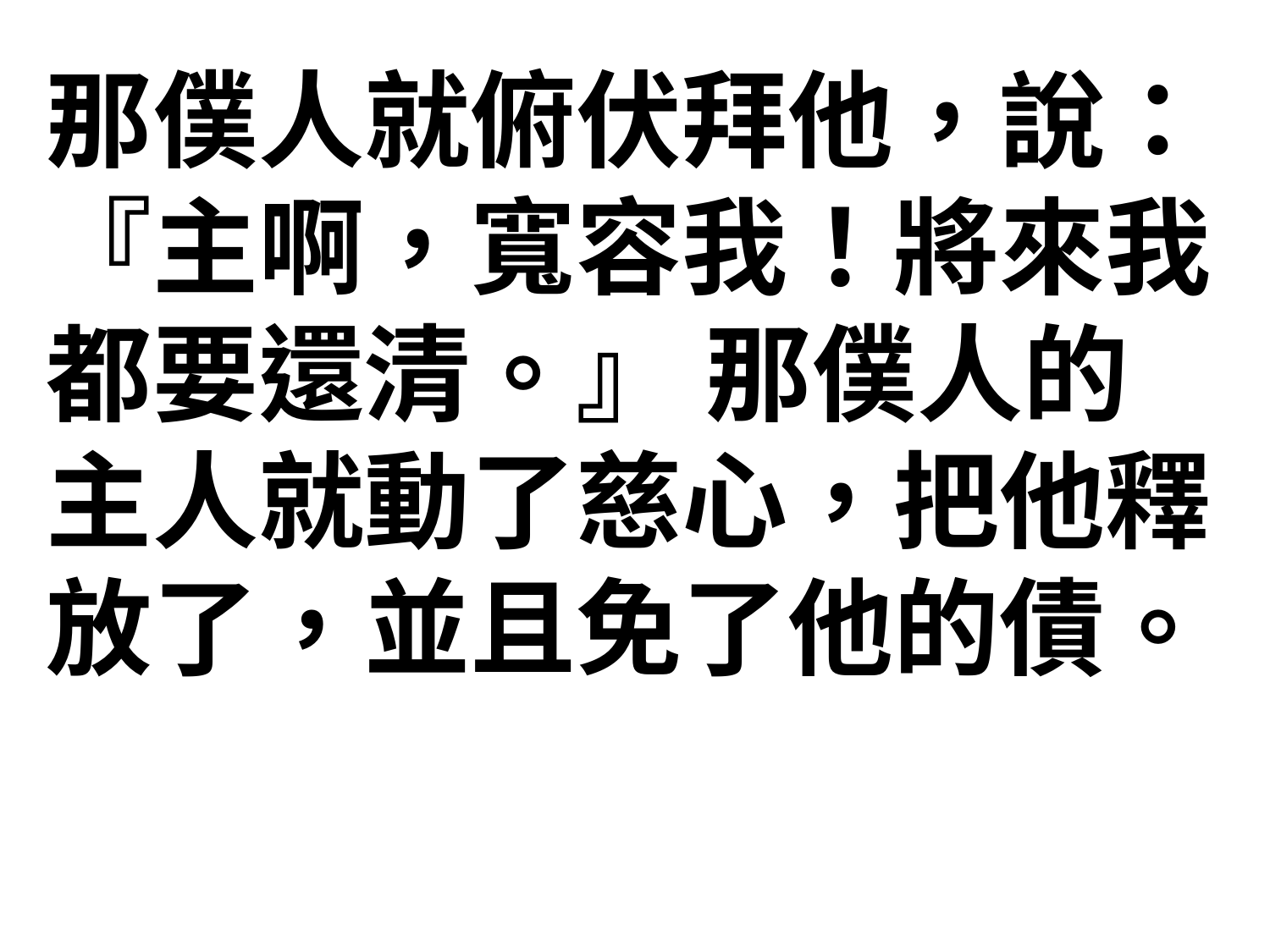

那僕人就俯伏拜他，說：『主啊，寬容我！將來我都要還清。』 那僕人的主人就動了慈心，把他釋放了，並且免了他的債。